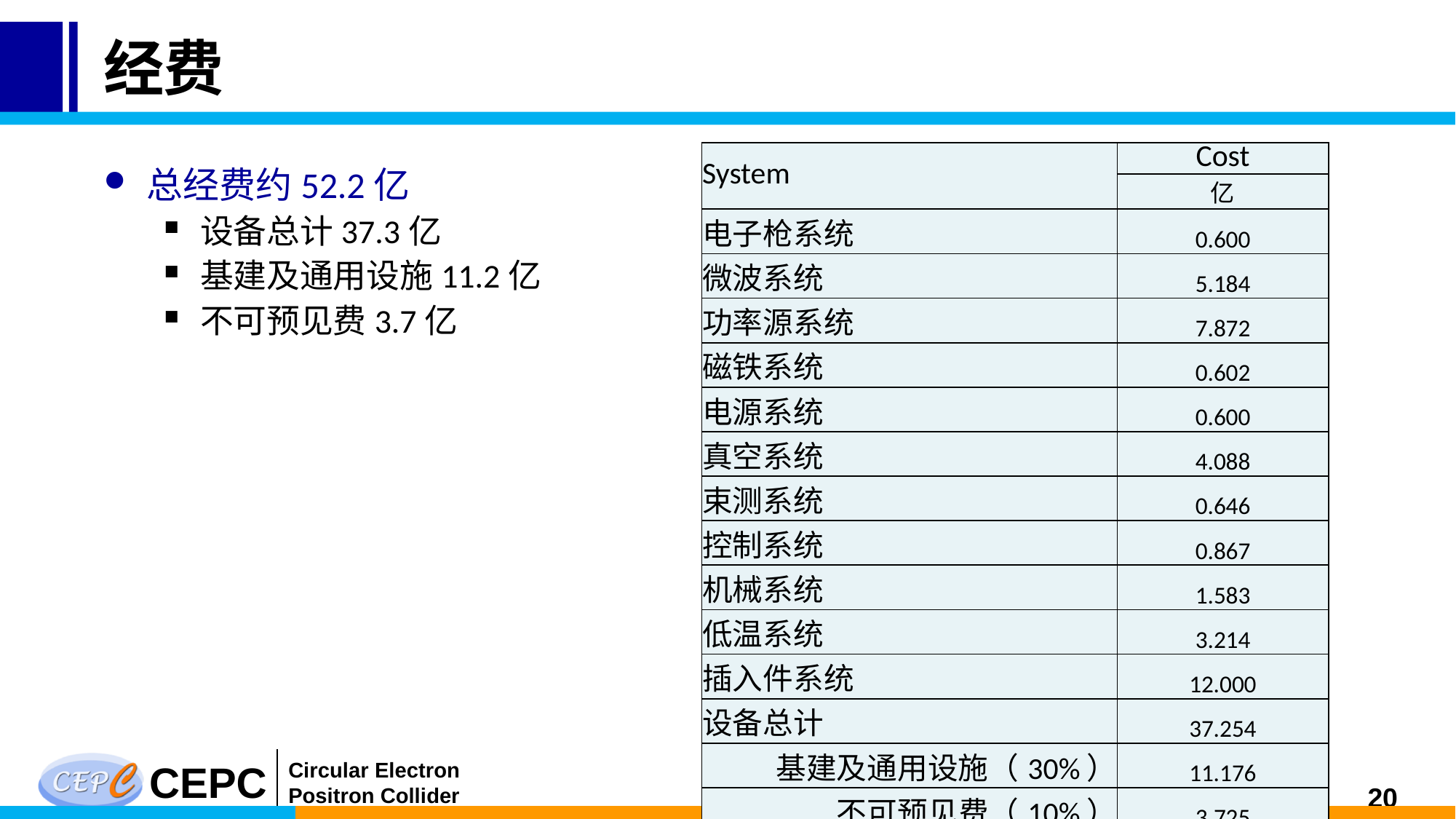

# 经费
| System | Cost |
| --- | --- |
|  | 亿 |
| 电子枪系统 | 0.600 |
| 微波系统 | 5.184 |
| 功率源系统 | 7.872 |
| 磁铁系统 | 0.602 |
| 电源系统 | 0.600 |
| 真空系统 | 4.088 |
| 束测系统 | 0.646 |
| 控制系统 | 0.867 |
| 机械系统 | 1.583 |
| 低温系统 | 3.214 |
| 插入件系统 | 12.000 |
| 设备总计 | 37.254 |
| 基建及通用设施（30%） | 11.176 |
| 不可预见费（10%） | 3.725 |
| 总计 | 52.156 |
总经费约52.2亿
设备总计37.3亿
基建及通用设施11.2亿
不可预见费3.7亿